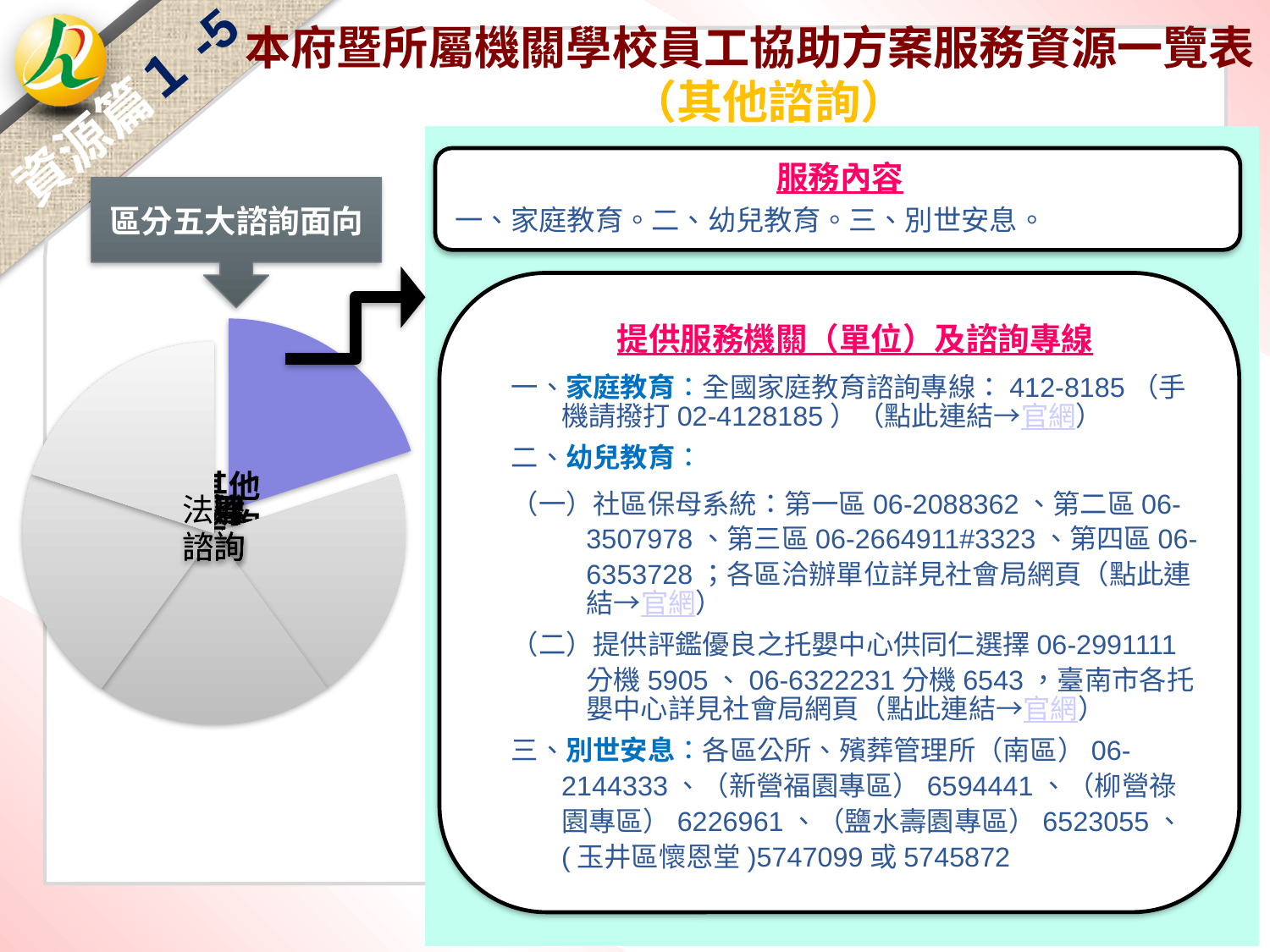

本府暨所屬機關學校員工協助方案服務資源一覽表
（其他諮詢）
資源篇１-5

服務內容
一、家庭教育。二、幼兒教育。三、別世安息。
提供服務機關（單位）及諮詢專線
一、家庭教育：全國家庭教育諮詢專線：412-8185（手機請撥打02-4128185）（點此連結→官網）
二、幼兒教育：
（一）社區保母系統：第一區06-2088362、第二區06-3507978、第三區06-2664911#3323、第四區06-6353728；各區洽辦單位詳見社會局網頁（點此連結→官網）
（二）提供評鑑優良之托嬰中心供同仁選擇06-2991111分機5905、06-6322231分機6543，臺南市各托嬰中心詳見社會局網頁（點此連結→官網）
三、別世安息：各區公所、殯葬管理所（南區）06-2144333、（新營福園專區）6594441、（柳營祿園專區）6226961、（鹽水壽園專區）6523055、(玉井區懷恩堂)5747099或5745872
區分五大諮詢面向
其他
諮詢
心理
諮詢
醫療
諮詢
理財
諮詢
法律
諮詢